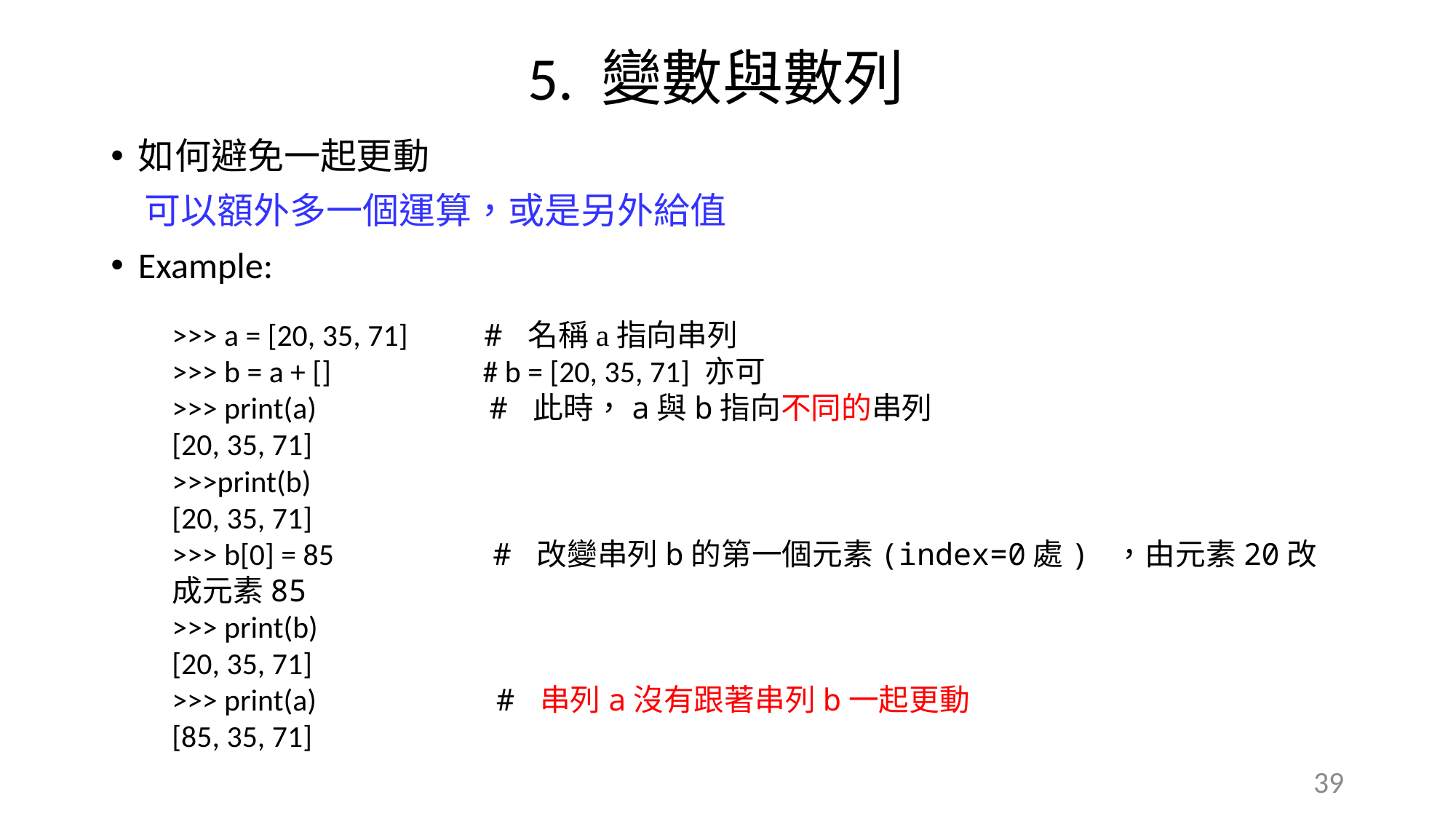

5. 變數與數列
如何避免一起更動
   可以額外多一個運算，或是另外給值
Example:

>>> a = [20, 35, 71]           # 名稱a指向串列
>>> b = a + []                      # b = [20, 35, 71] 亦可
>>> print(a)                         # 此時，a與b指向不同的串列
[20, 35, 71]
>>>print(b)
[20, 35, 71]
>>> b[0] = 85                       # 改變串列b的第一個元素(index=0處) ，由元素20改成元素85
>>> print(b)
[20, 35, 71]
>>> print(a)                          # 串列a沒有跟著串列b一起更動
[85, 35, 71]

39